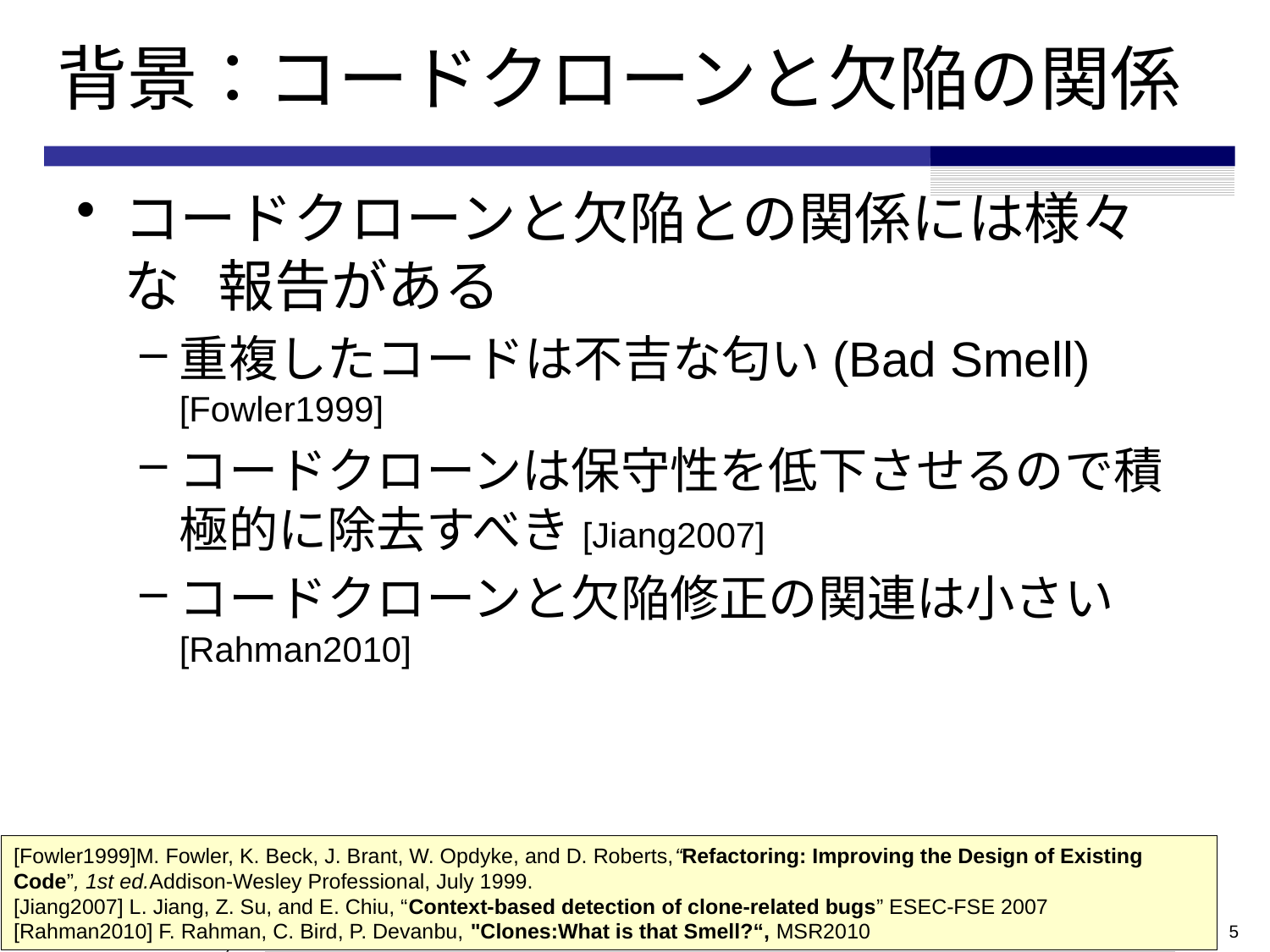

# 背景：コードクローンと欠陥の関係
コードクローンと欠陥との関係には様々な   報告がある
重複したコードは不吉な匂い(Bad Smell) [Fowler1999]
コードクローンは保守性を低下させるので積極的に除去すべき[Jiang2007]
コードクローンと欠陥修正の関連は小さい[Rahman2010]
[Fowler1999]M. Fowler, K. Beck, J. Brant, W. Opdyke, and D. Roberts,“Refactoring: Improving the Design of Existing Code”, 1st ed.Addison-Wesley Professional, July 1999.
[Jiang2007] L. Jiang, Z. Su, and E. Chiu, “Context-based detection of clone-related bugs” ESEC-FSE 2007
[Rahman2010] F. Rahman, C. Bird, P. Devanbu, "Clones:What is that Smell?“, MSR2010
5